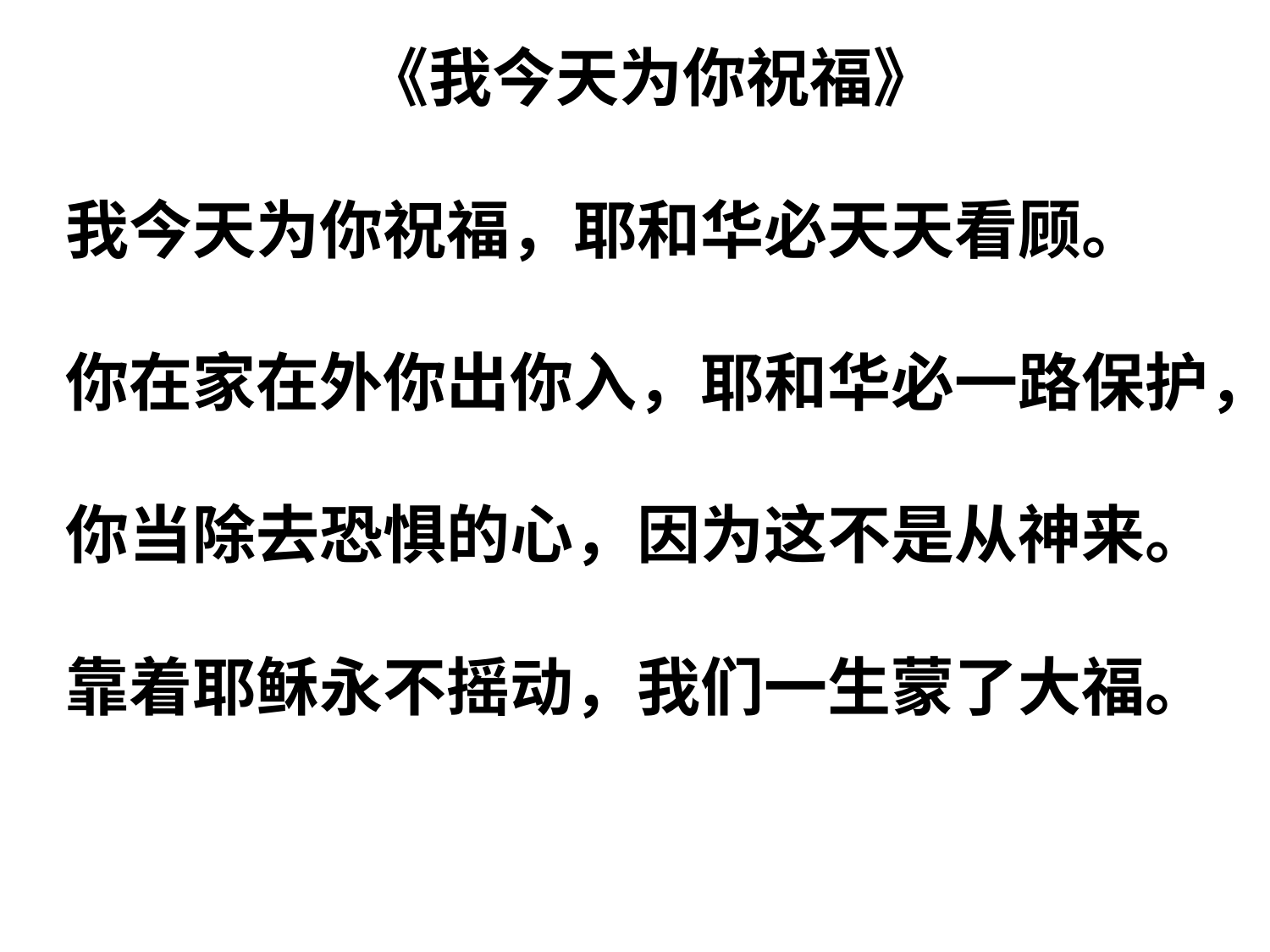

《我今天为你祝福》

我今天为你祝福，耶和华必天天看顾。

你在家在外你出你入，耶和华必一路保护，

你当除去恐惧的心，因为这不是从神来。

靠着耶稣永不摇动，我们一生蒙了大福。